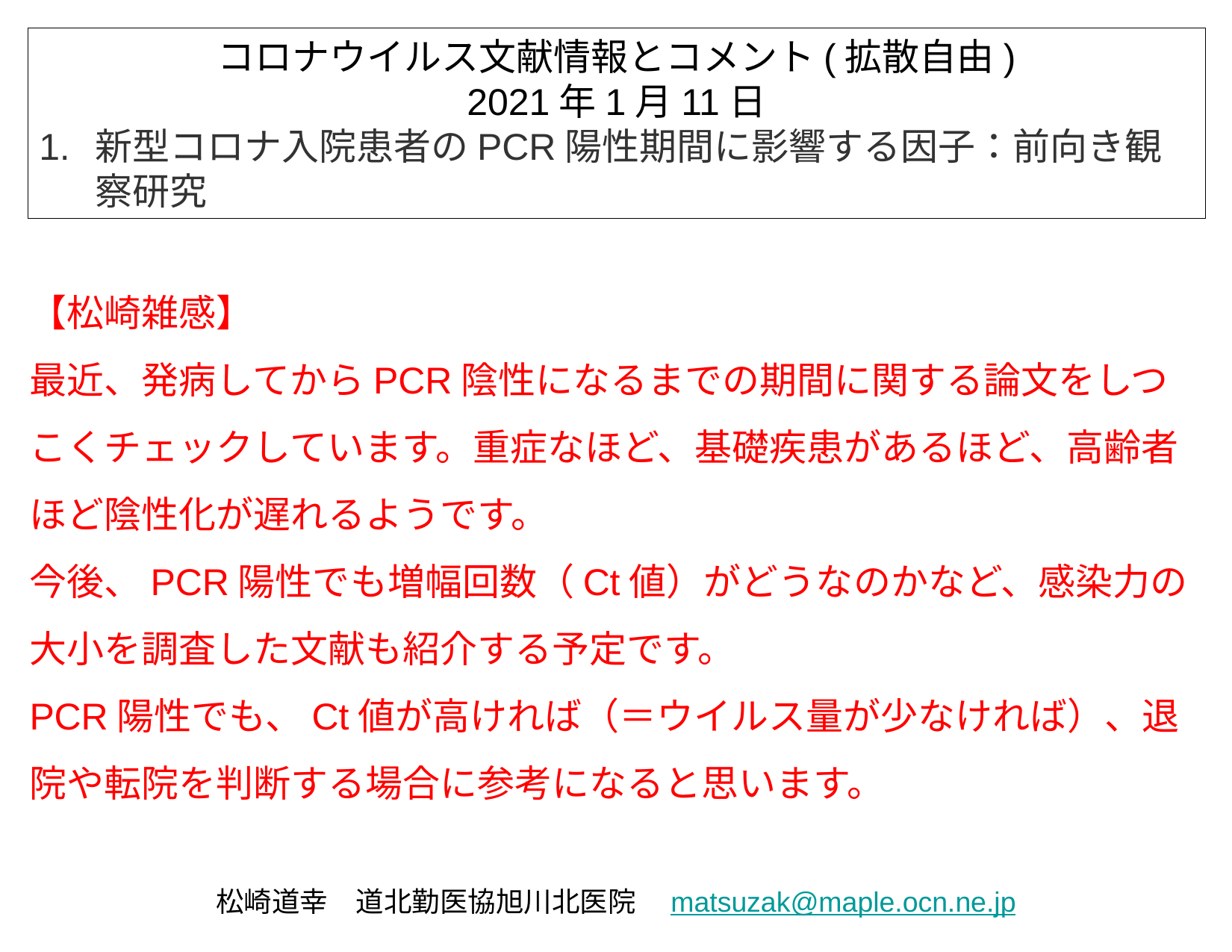

コロナウイルス文献情報とコメント(拡散自由)
2021年1月11日
新型コロナ入院患者のPCR陽性期間に影響する因子：前向き観察研究
【松崎雑感】
最近、発病してからPCR陰性になるまでの期間に関する論文をしつこくチェックしています。重症なほど、基礎疾患があるほど、高齢者ほど陰性化が遅れるようです。
今後、PCR陽性でも増幅回数（Ct値）がどうなのかなど、感染力の大小を調査した文献も紹介する予定です。
PCR陽性でも、Ct値が高ければ（＝ウイルス量が少なければ）、退院や転院を判断する場合に参考になると思います。
松崎道幸　道北勤医協旭川北医院　matsuzak@maple.ocn.ne.jp